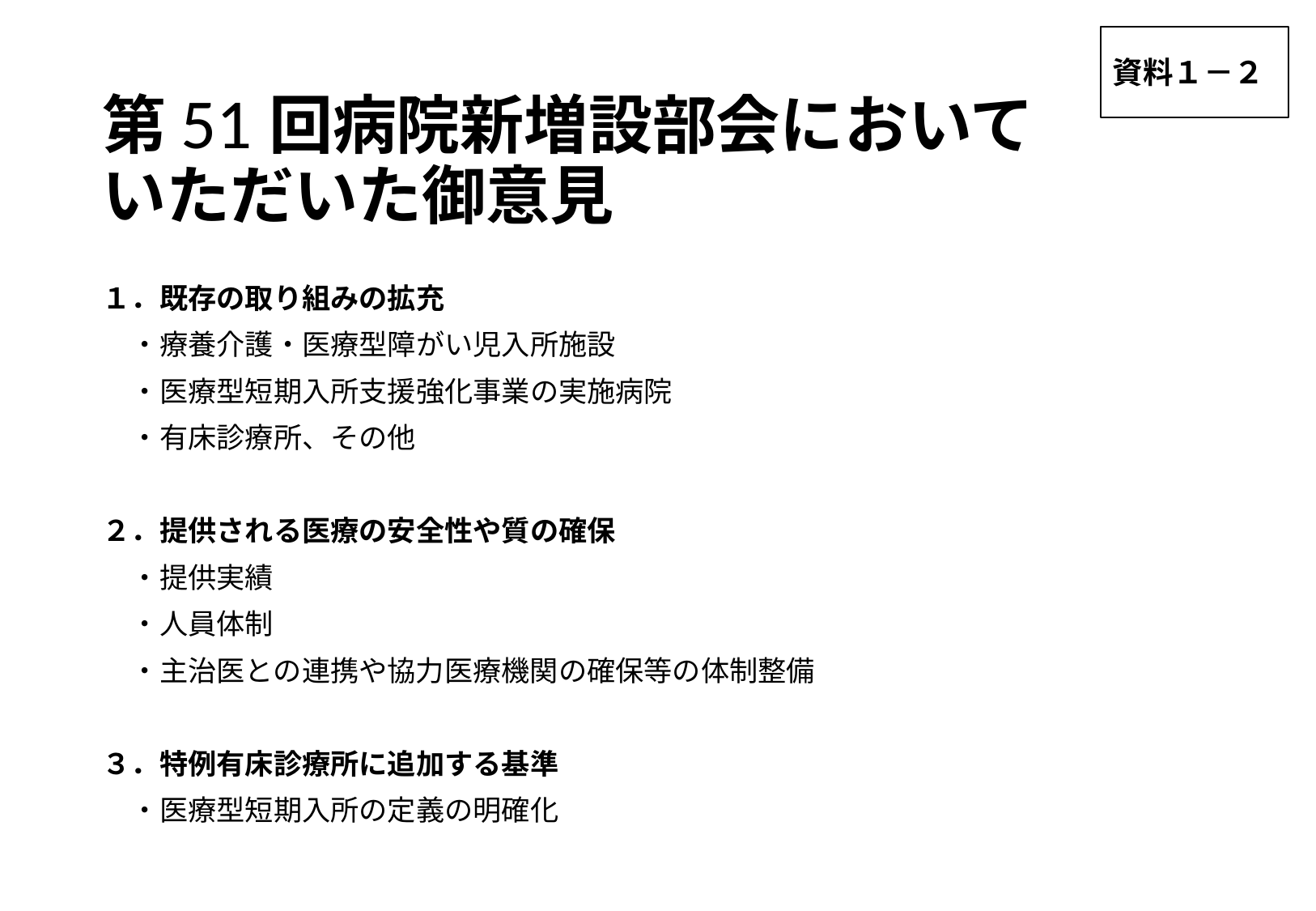

資料１－２
# 第51回病院新増設部会において いただいた御意見
１．既存の取り組みの拡充
　・療養介護・医療型障がい児入所施設
　・医療型短期入所支援強化事業の実施病院
　・有床診療所、その他

２．提供される医療の安全性や質の確保
　・提供実績
　・人員体制
　・主治医との連携や協力医療機関の確保等の体制整備

３．特例有床診療所に追加する基準
　・医療型短期入所の定義の明確化